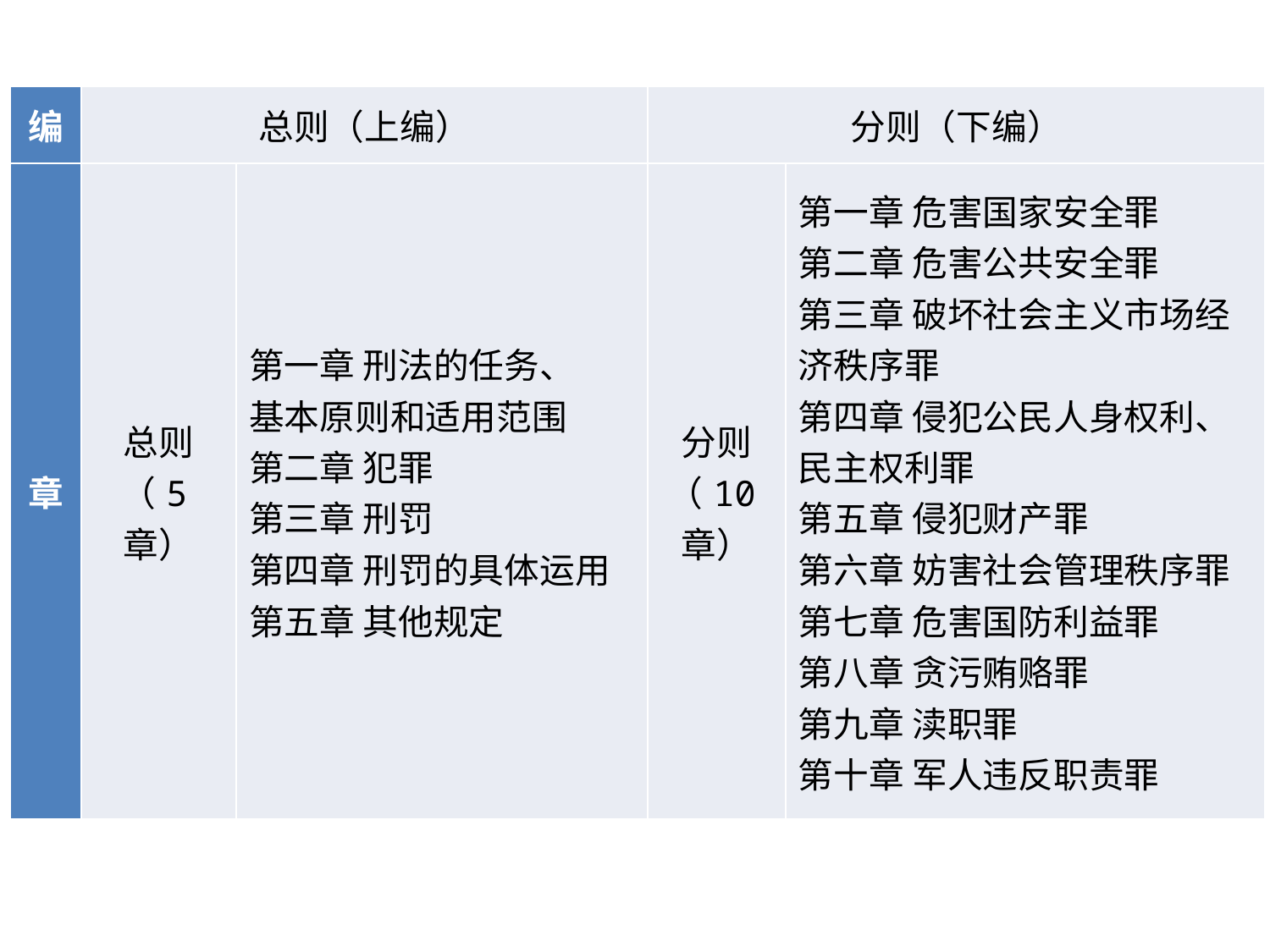

| 编 | 总则（上编） |  | 分则（下编） |  |
| --- | --- | --- | --- | --- |
| 章 | 总则 （5章） | 第一章 刑法的任务、 基本原则和适用范围 第二章 犯罪 第三章 刑罚 第四章 刑罚的具体运用 第五章 其他规定 | 分则 （10章） | 第一章 危害国家安全罪 第二章 危害公共安全罪 第三章 破坏社会主义市场经济秩序罪 第四章 侵犯公民人身权利、民主权利罪 第五章 侵犯财产罪 第六章 妨害社会管理秩序罪 第七章 危害国防利益罪 第八章 贪污贿赂罪 第九章 渎职罪 第十章 军人违反职责罪 |